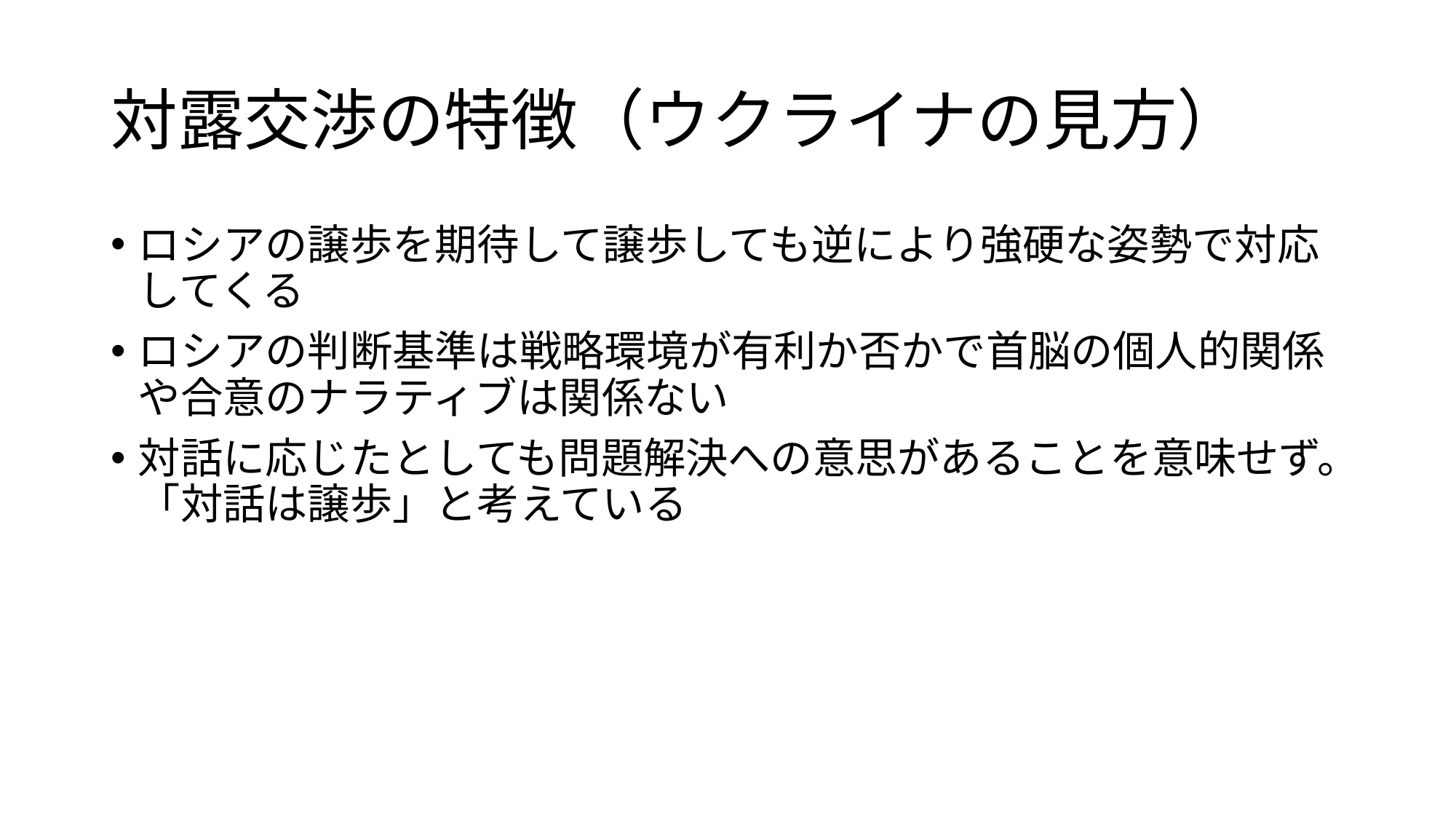

# 対露交渉の特徴（ウクライナの見方）
ロシアの譲歩を期待して譲歩しても逆により強硬な姿勢で対応してくる
ロシアの判断基準は戦略環境が有利か否かで首脳の個人的関係や合意のナラティブは関係ない
対話に応じたとしても問題解決への意思があることを意味せず。「対話は譲歩」と考えている